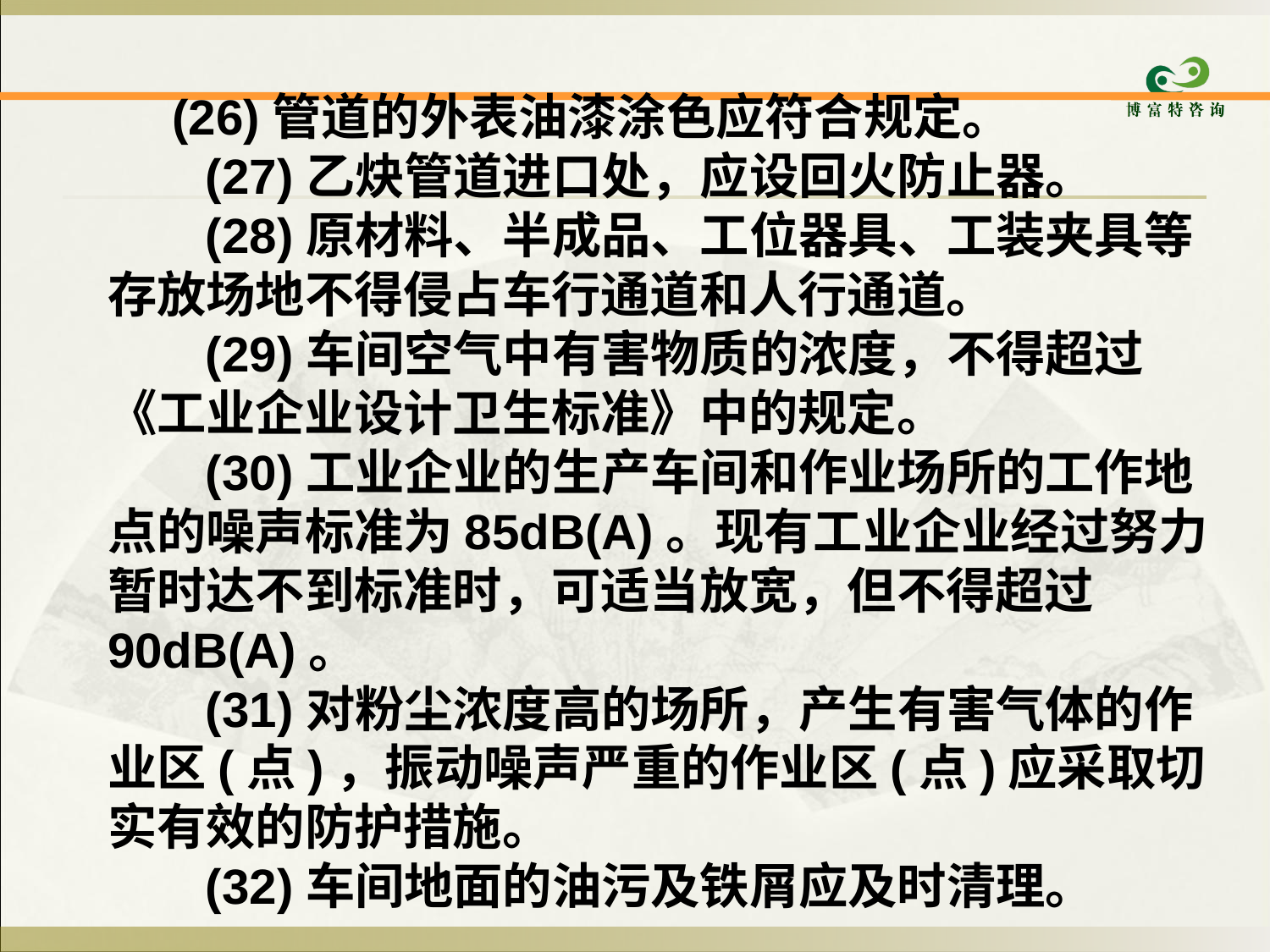

(26)管道的外表油漆涂色应符合规定。
　(27)乙炔管道进口处，应设回火防止器。
　(28)原材料、半成品、工位器具、工装夹具等存放场地不得侵占车行通道和人行通道。
　(29)车间空气中有害物质的浓度，不得超过《工业企业设计卫生标准》中的规定。
　(30)工业企业的生产车间和作业场所的工作地点的噪声标准为85dB(A)。现有工业企业经过努力暂时达不到标准时，可适当放宽，但不得超过90dB(A)。
　(31)对粉尘浓度高的场所，产生有害气体的作业区(点)，振动噪声严重的作业区(点)应采取切实有效的防护措施。
　(32)车间地面的油污及铁屑应及时清理。
84